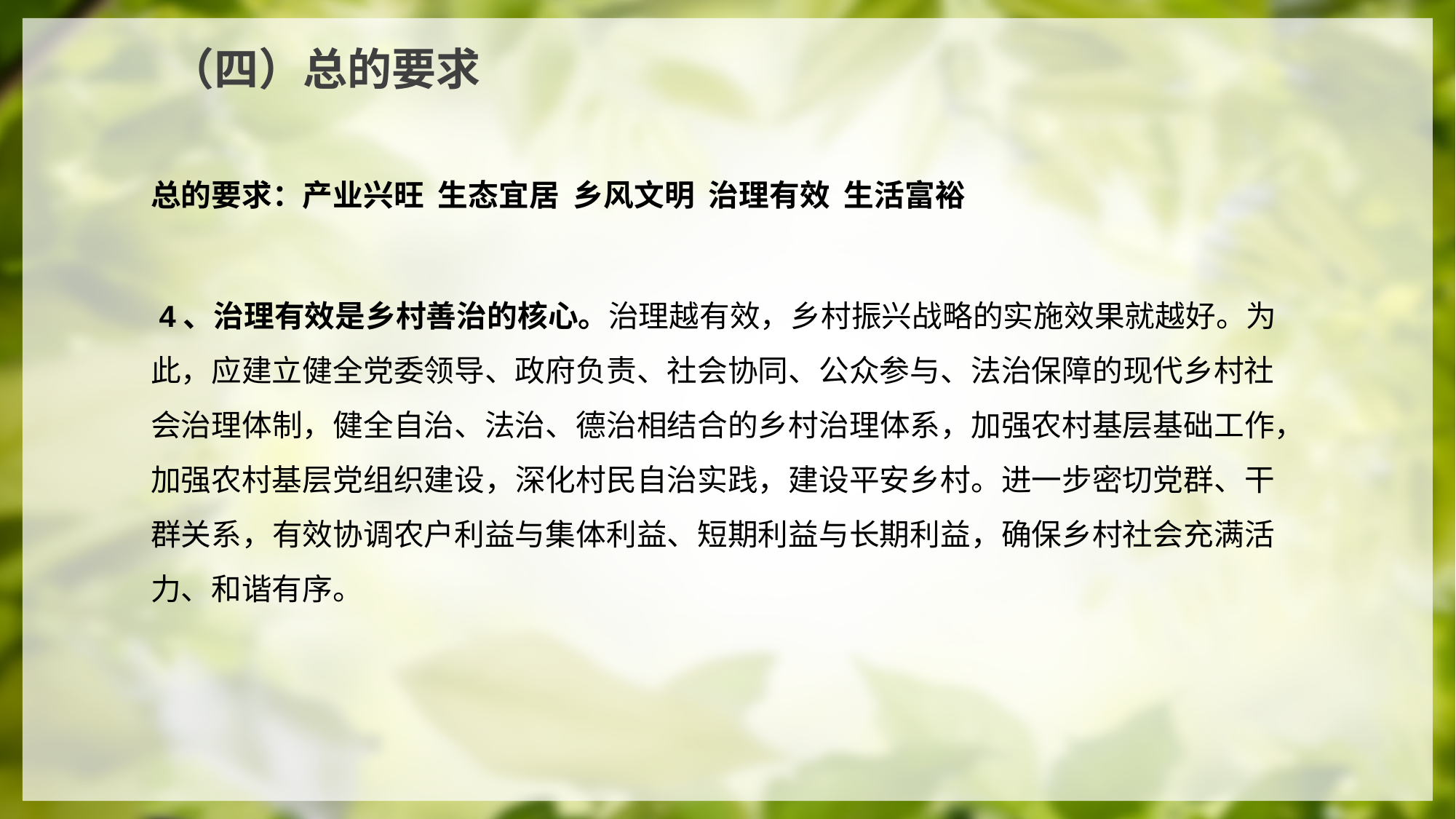

（四）总的要求
总的要求：产业兴旺  生态宜居  乡风文明  治理有效  生活富裕

 4、治理有效是乡村善治的核心。治理越有效，乡村振兴战略的实施效果就越好。为此，应建立健全党委领导、政府负责、社会协同、公众参与、法治保障的现代乡村社会治理体制，健全自治、法治、德治相结合的乡村治理体系，加强农村基层基础工作，加强农村基层党组织建设，深化村民自治实践，建设平安乡村。进一步密切党群、干群关系，有效协调农户利益与集体利益、短期利益与长期利益，确保乡村社会充满活力、和谐有序。